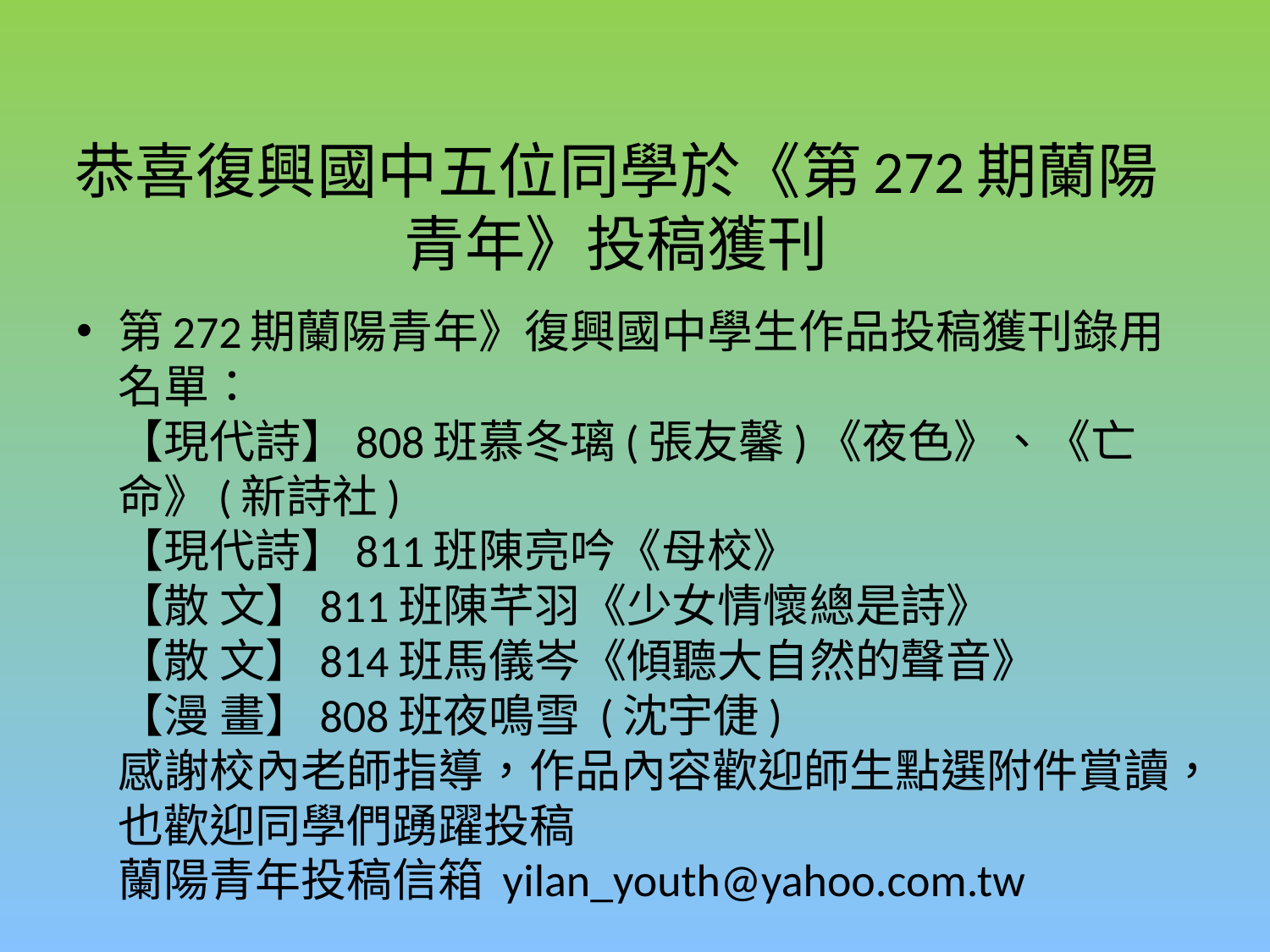

# 恭喜復興國中五位同學於《第272期蘭陽青年》投稿獲刊
第272期蘭陽青年》復興國中學生作品投稿獲刊錄用名單：
【現代詩】808班慕冬璃(張友馨)《夜色》、《亡命》(新詩社)
【現代詩】811班陳亮吟《母校》
【散 文】811班陳芊羽《少女情懷總是詩》
【散 文】814班馬儀岑《傾聽大自然的聲音》
【漫 畫】808班夜鳴雪 (沈宇倢)
感謝校內老師指導，作品內容歡迎師生點選附件賞讀，也歡迎同學們踴躍投稿 
蘭陽青年投稿信箱 yilan_youth@yahoo.com.tw